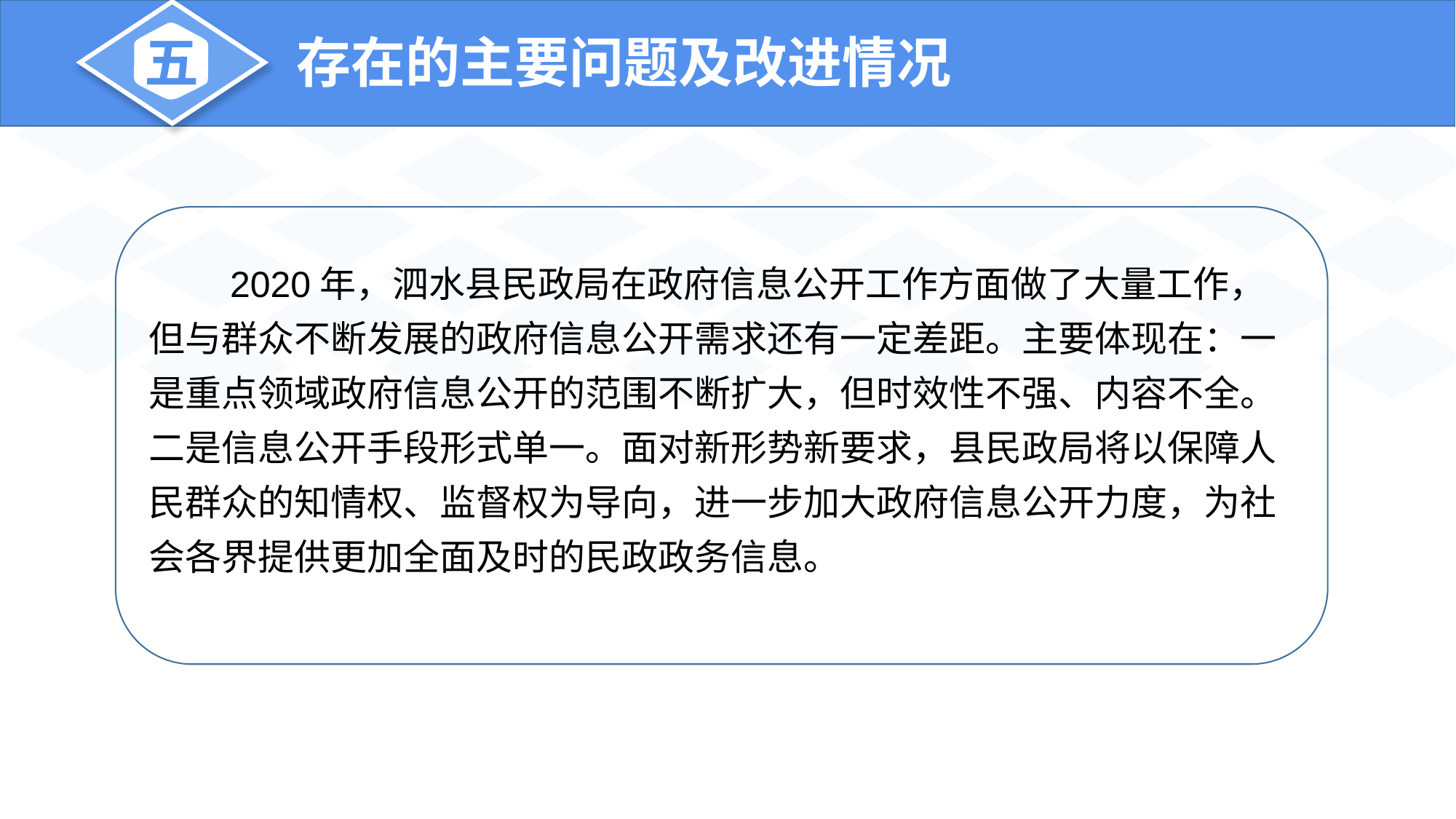

五

存在的主要问题及改进情况
        2020年，泗水县民政局在政府信息公开工作方面做了大量工作，但与群众不断发展的政府信息公开需求还有一定差距。主要体现在：一是重点领域政府信息公开的范围不断扩大，但时效性不强、内容不全。二是信息公开手段形式单一。面对新形势新要求，县民政局将以保障人民群众的知情权、监督权为导向，进一步加大政府信息公开力度，为社会各界提供更加全面及时的民政政务信息。